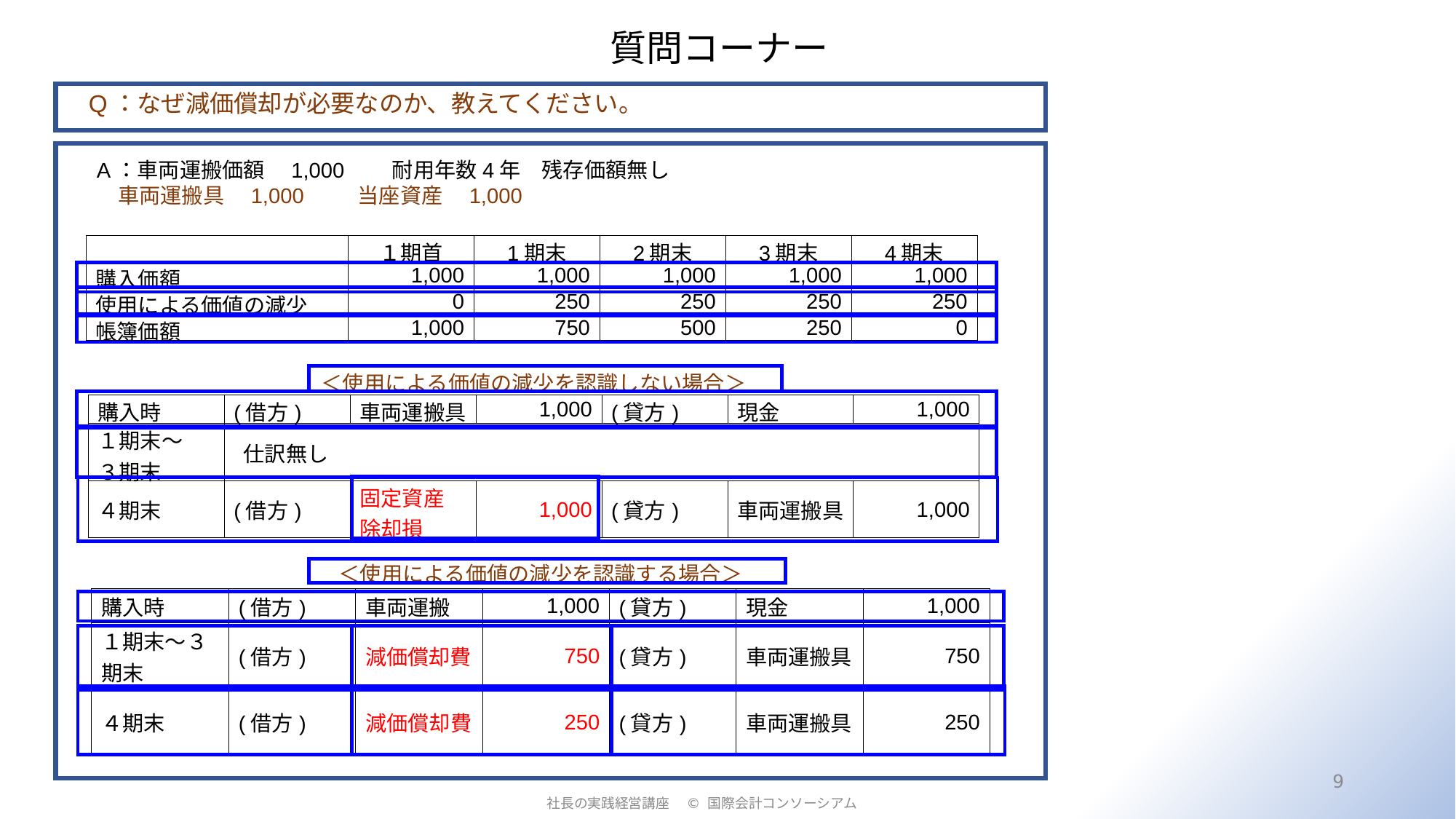

# 質問コーナー
Q：なぜ減価償却が必要なのか、教えてください。

A：車両運搬価額　1,000　　耐用年数4年　残存価額無し
　車両運搬具　1,000 　　当座資産　1,000
|  |  |  |  |  |  |  |  |
| --- | --- | --- | --- | --- | --- | --- | --- |
|  |  |  | １期首 | 1期末 | 2期末 | 3期末 | 4期末 |
| 購入価額 |  |  | 1,000 | 1,000 | 1,000 | 1,000 | 1,000 |
| 使用による価値の減少 |  |  | 0 | 250 | 250 | 250 | 250 |
| 帳簿価額 |  |  | 1,000 | 750 | 500 | 250 | 0 |

| ＜使用による価値の減少を認識しない場合＞ |  |  |  |  |  |  |
| --- | --- | --- | --- | --- | --- | --- |
| 購入時 | (借方) | 車両運搬具 | 1,000 | (貸方) | 現金 | 1,000 |
| １期末～　３期末 | 仕訳無し |  |  |  |  |  |
| ４期末 | (借方) | 固定資産　除却損 | 1,000 | (貸方) | 車両運搬具 | 1,000 |

| ＜使用による価値の減少を認識する場合＞ |  |  |  |  |  |  |
| --- | --- | --- | --- | --- | --- | --- |
| 購入時 | (借方) | 車両運搬 | 1,000 | (貸方) | 現金 | 1,000 |
| １期末～３期末 | (借方) | 減価償却費 | 750 | (貸方) | 車両運搬具 | 750 |
| ４期末 | (借方) | 減価償却費 | 250 | (貸方) | 車両運搬具 | 250 |

9
社長の実践経営講座　© 国際会計コンソーシアム